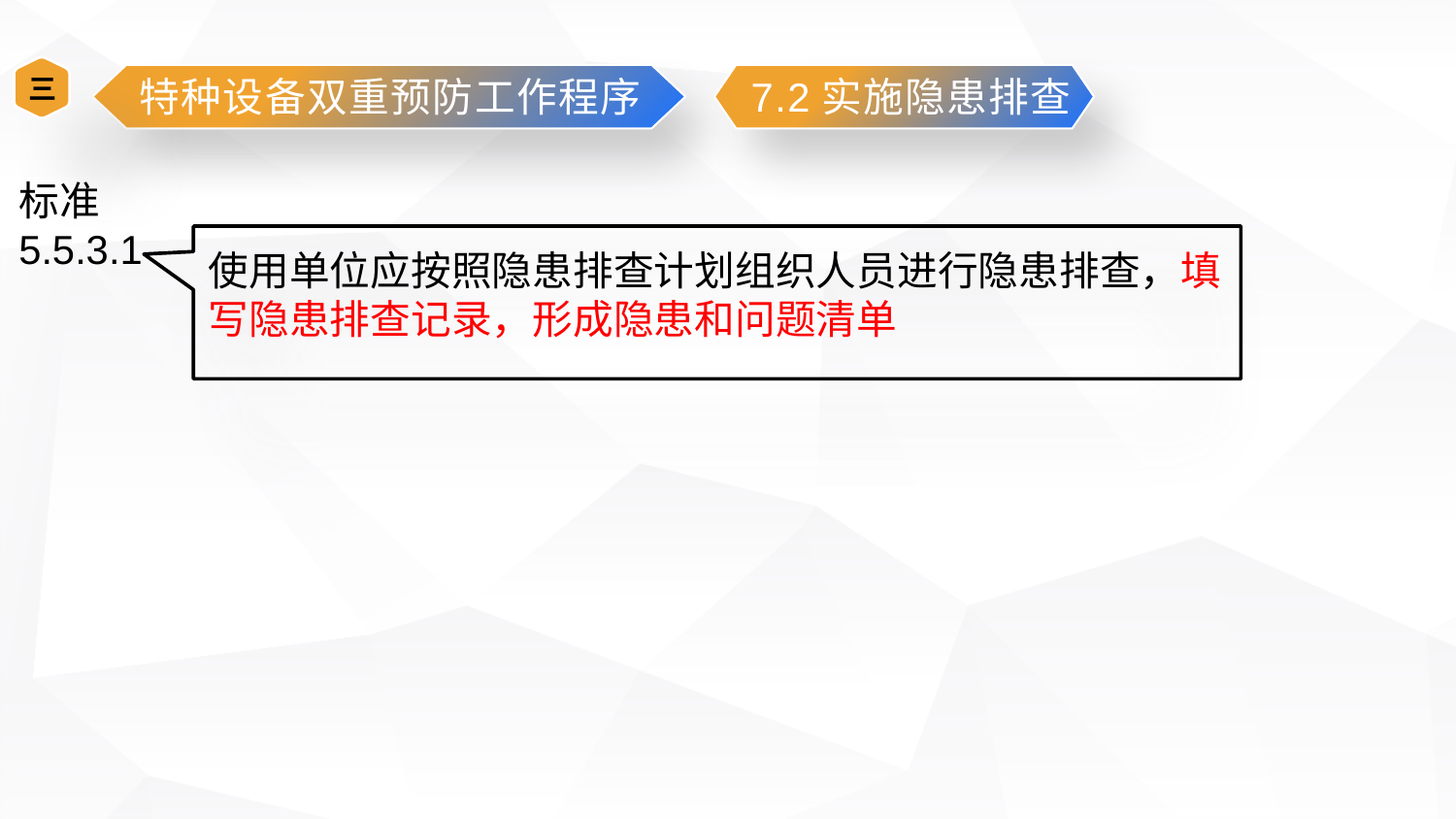

三

特种设备双重预防工作程序

7.2实施隐患排查
标准
5.5.3.1

使用单位应按照隐患排查计划组织人员进行隐患排查，填写隐患排查记录，形成隐患和问题清单

83